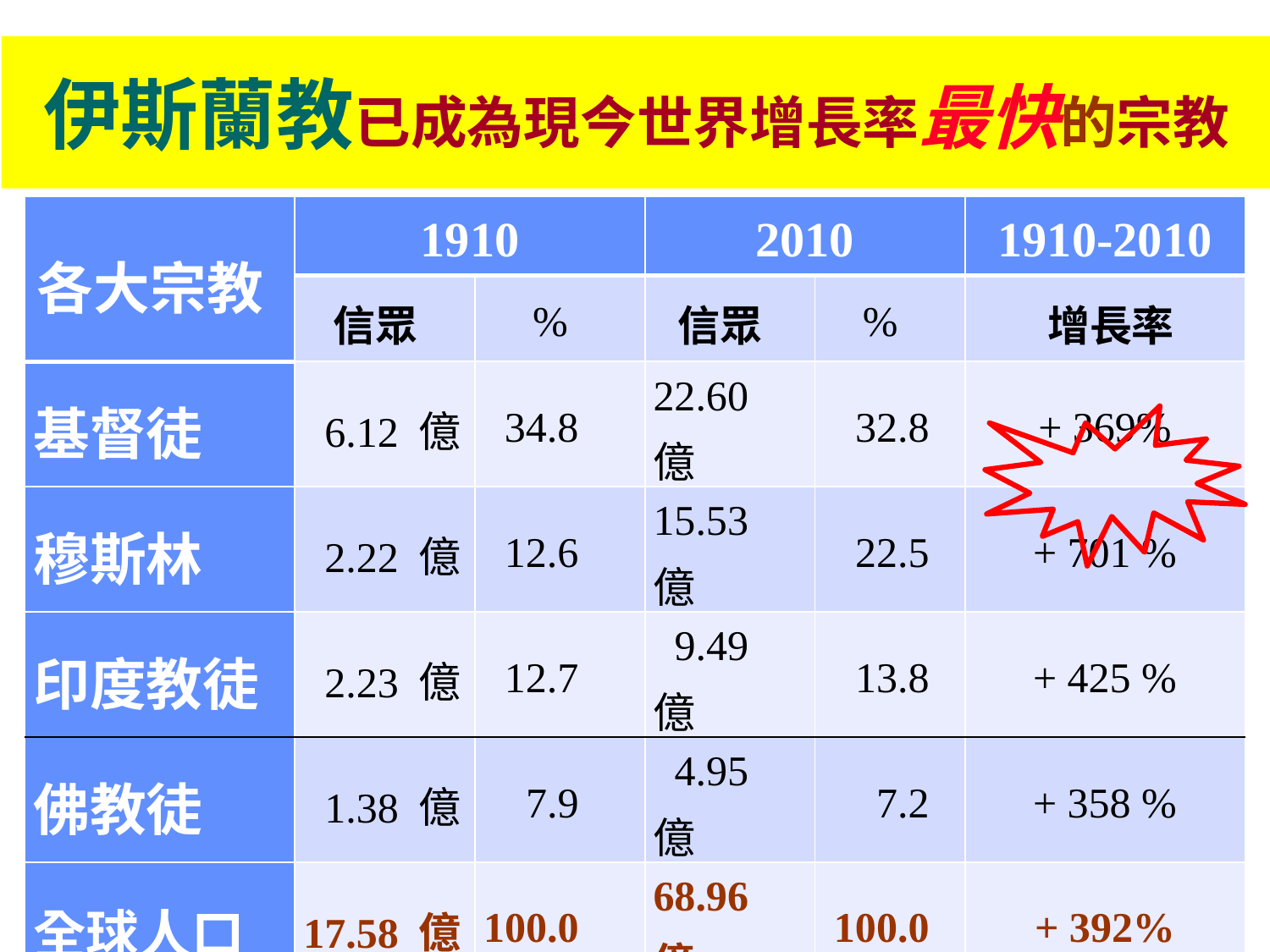

伊斯蘭教已成為現今世界增長率最快的宗教
# 各大宗教信眾增長率
| 各大宗教 | 1910 |  | 2010 |  | 1910-2010 |
| --- | --- | --- | --- | --- | --- |
|  | 信眾 | % | 信眾 | % | 增長率 |
| 基督徒 | 6.12 億 | 34.8 | 22.60 億 | 32.8 | + 369% |
| 穆斯林 | 2.22 億 | 12.6 | 15.53 億 | 22.5 | + 701 % |
| 印度教徒 | 2.23 億 | 12.7 | 9.49 億 | 13.8 | + 425 % |
| 佛教徒 | 1.38 億 | 7.9 | 4.95 億 | 7.2 | + 358 % |
| 全球人口 | 17.58 億 | 100.0 | 68.96 億 | 100.0 | + 392% |
| Johnson, Todd M.; Grim, Brian J. (2013). The World's Religions in Figures: An Introduction to International Religious Demography. |  |  |  |  |  |

https://en.wikipedia.org/wiki/Growth_of_religion#cite_note-Wiley-Blackwell1-291   (sighted on 2018.09.16)